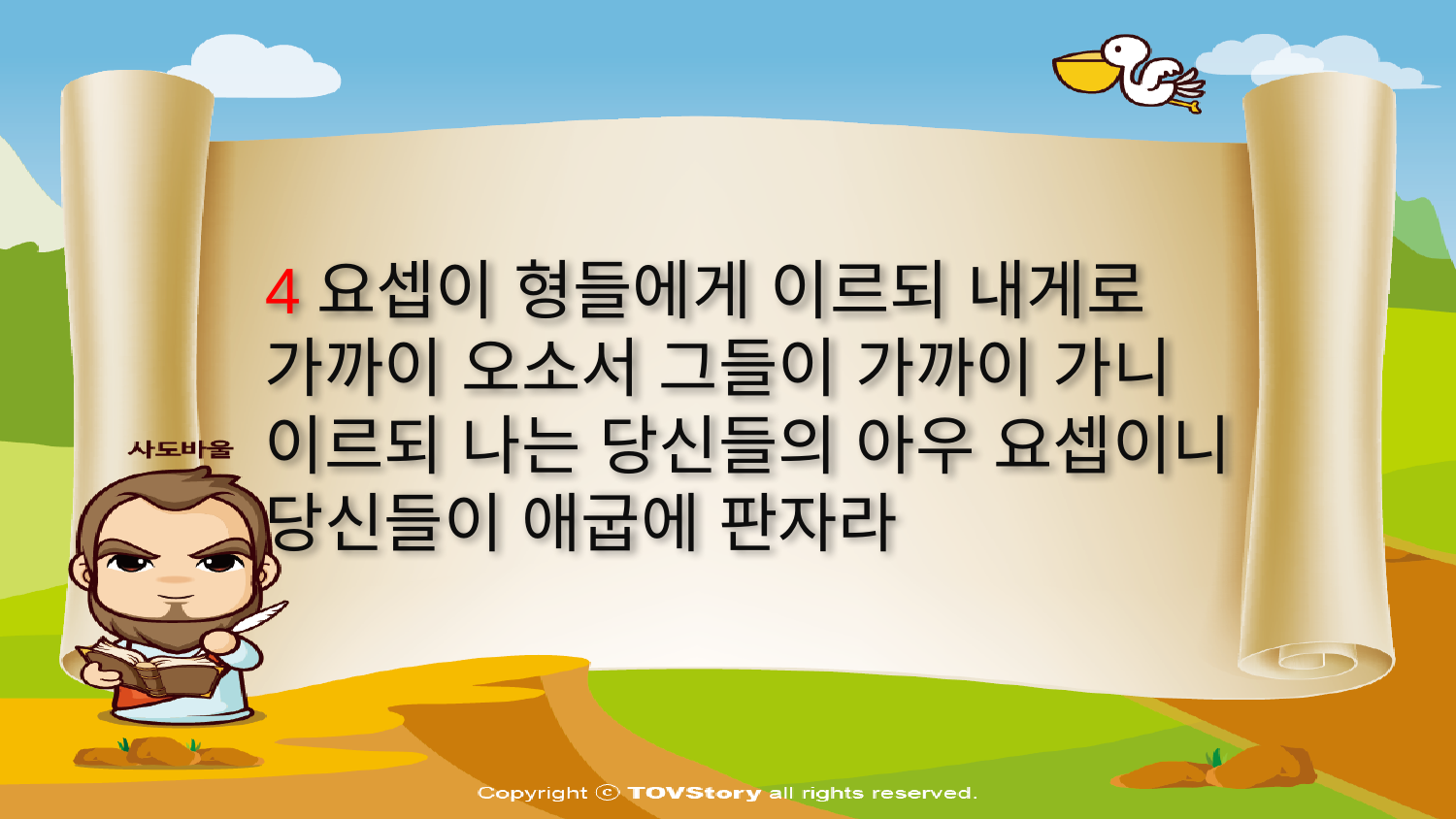

4요셉이 형들에게 이르되 내게로 가까이 오소서 그들이 가까이 가니 이르되 나는 당신들의 아우 요셉이니 당신들이 애굽에 판자라